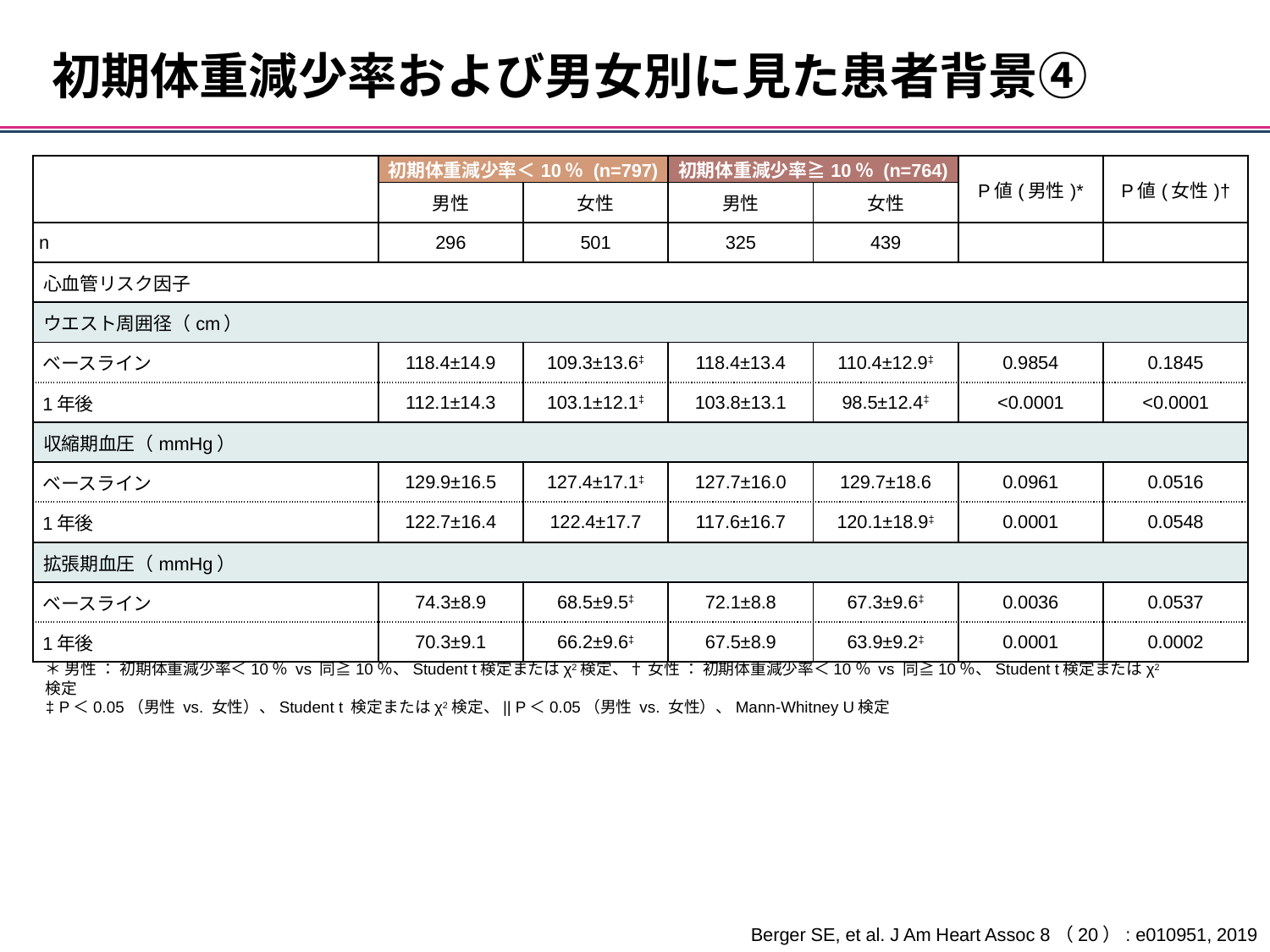

初期体重減少率および男女別に見た患者背景④
|  | 初期体重減少率＜10％ (n=797) |  | 初期体重減少率≧10％ (n=764) |  | P値(男性)\* | P値(女性)† |
| --- | --- | --- | --- | --- | --- | --- |
|  | 男性 | 女性 | 男性 | 女性 |  |  |
| n | 296 | 501 | 325 | 439 |  |  |
| 心血管リスク因子 |  |  |  |  |  |  |
| ウエスト周囲径（cm） |  |  |  |  |  |  |
| ベースライン | 118.4±14.9 | 109.3±13.6‡ | 118.4±13.4 | 110.4±12.9‡ | 0.9854 | 0.1845 |
| 1年後 | 112.1±14.3 | 103.1±12.1‡ | 103.8±13.1 | 98.5±12.4‡ | <0.0001 | <0.0001 |
| 収縮期血圧（mmHg） |  |  |  |  |  |  |
| ベースライン | 129.9±16.5 | 127.4±17.1‡ | 127.7±16.0 | 129.7±18.6 | 0.0961 | 0.0516 |
| 1年後 | 122.7±16.4 | 122.4±17.7 | 117.6±16.7 | 120.1±18.9‡ | 0.0001 | 0.0548 |
| 拡張期血圧（mmHg） |  |  |  |  |  |  |
| ベースライン | 74.3±8.9 | 68.5±9.5‡ | 72.1±8.8 | 67.3±9.6‡ | 0.0036 | 0.0537 |
| 1年後 | 70.3±9.1 | 66.2±9.6‡ | 67.5±8.9 | 63.9±9.2‡ | 0.0001 | 0.0002 |
＊ 男性 ： 初期体重減少率＜10％ vs 同≧10％、Student t検定またはχ2検定、† 女性 ： 初期体重減少率＜10％ vs 同≧10％、Student t検定またはχ2検定
‡ P＜0.05（男性 vs. 女性）、Student t 検定またはχ2検定、|| P＜0.05（男性 vs. 女性）、Mann-Whitney U検定
Berger SE, et al. J Am Heart Assoc 8（20）: e010951, 2019